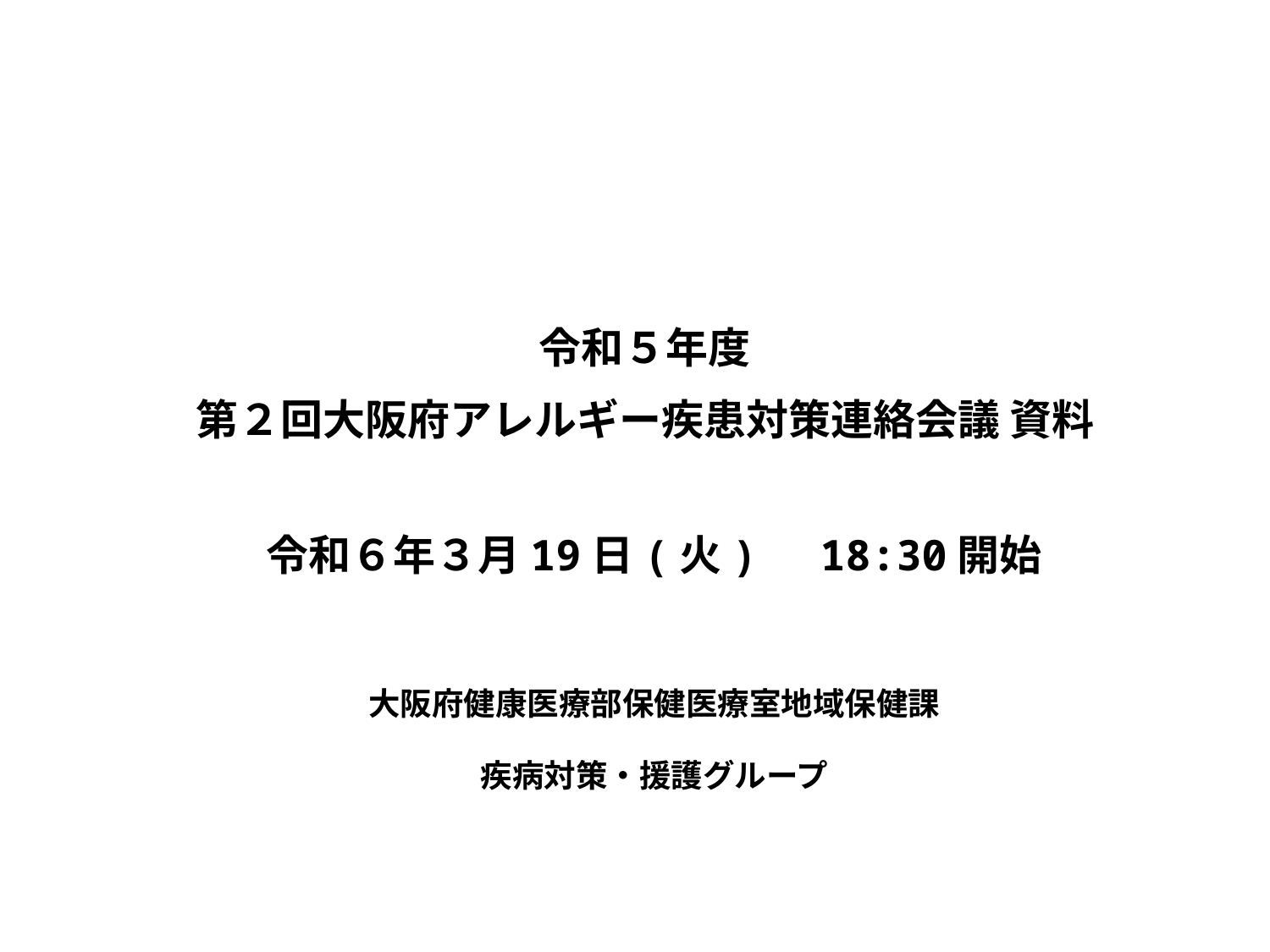

令和５年度
第２回大阪府アレルギー疾患対策連絡会議 資料
令和６年３月19日(火)　18:30開始

大阪府健康医療部保健医療室地域保健課
疾病対策・援護グループ